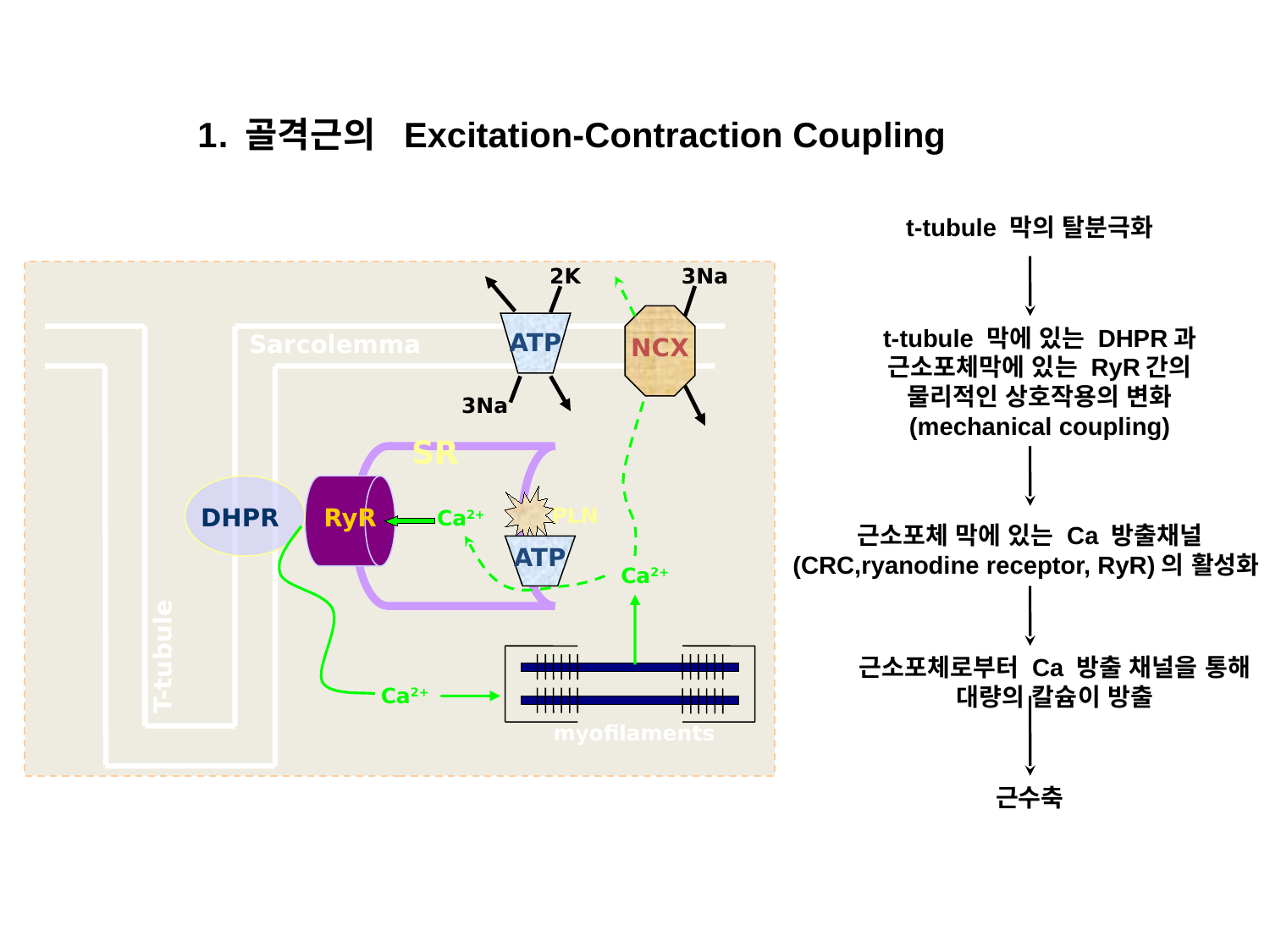

골격근의  Excitation-Contraction Coupling
t-tubule 막의 탈분극화
2K
3Na

ATP

NCX

Sarcolemma

3Na

SR

DHPR

RyR

PLN
Ca2+

ATP

Ca2+

T-tubule

myofilaments

Ca2+

t-tubule 막에 있는 DHPR과 근소포체막에 있는 RyR간의 물리적인 상호작용의 변화 (mechanical coupling)

근소포체 막에 있는 Ca 방출채널 (CRC,ryanodine receptor, RyR)의 활성화

근소포체로부터 Ca 방출 채널을 통해 대량의 칼슘이 방출

근수축